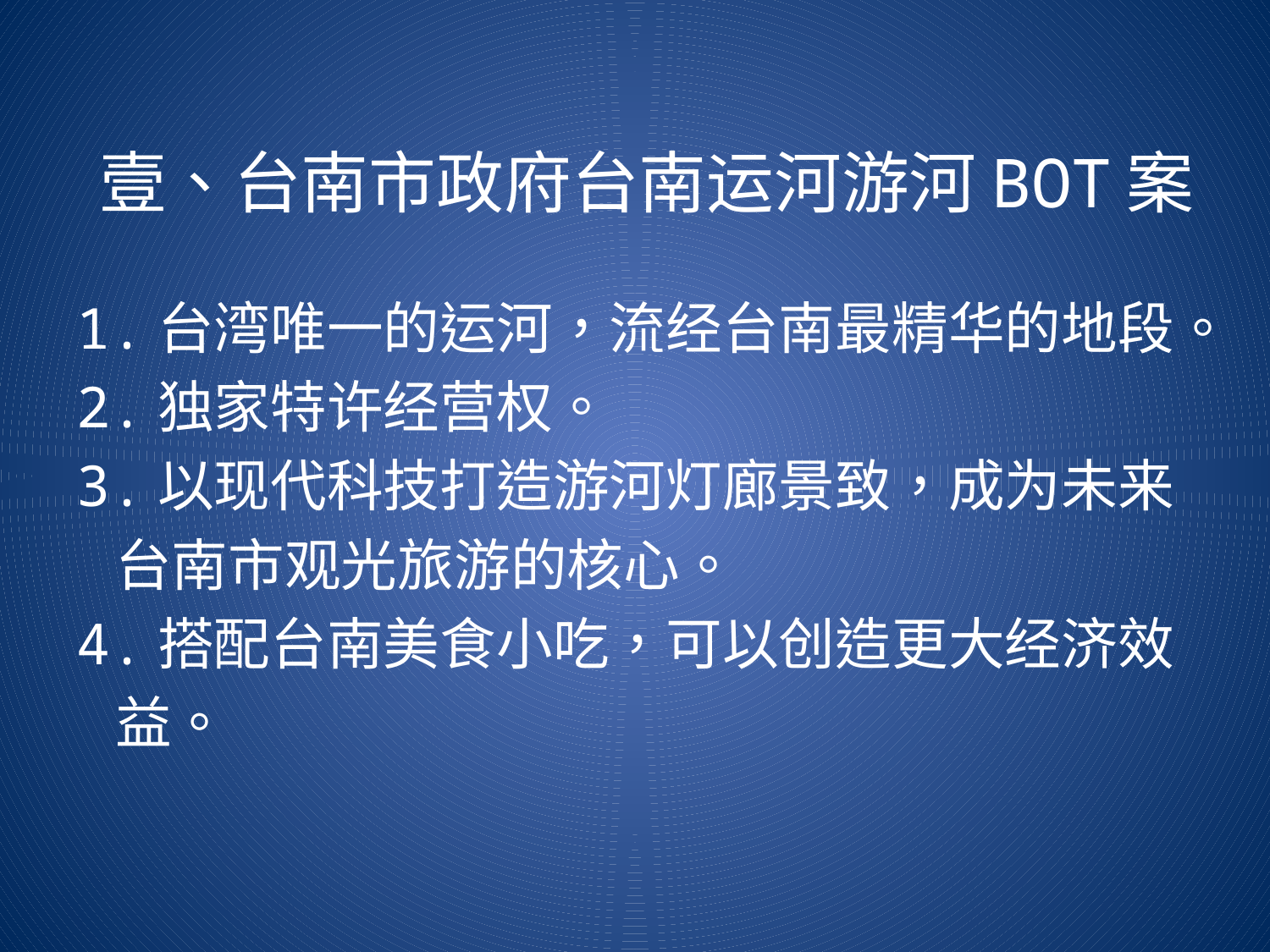

# 壹、台南市政府台南运河游河BOT案
1.台湾唯一的运河，流经台南最精华的地段。
2.独家特许经营权。
3.以现代科技打造游河灯廊景致，成为未来
  台南市观光旅游的核心。
4.搭配台南美食小吃，可以创造更大经济效
  益。